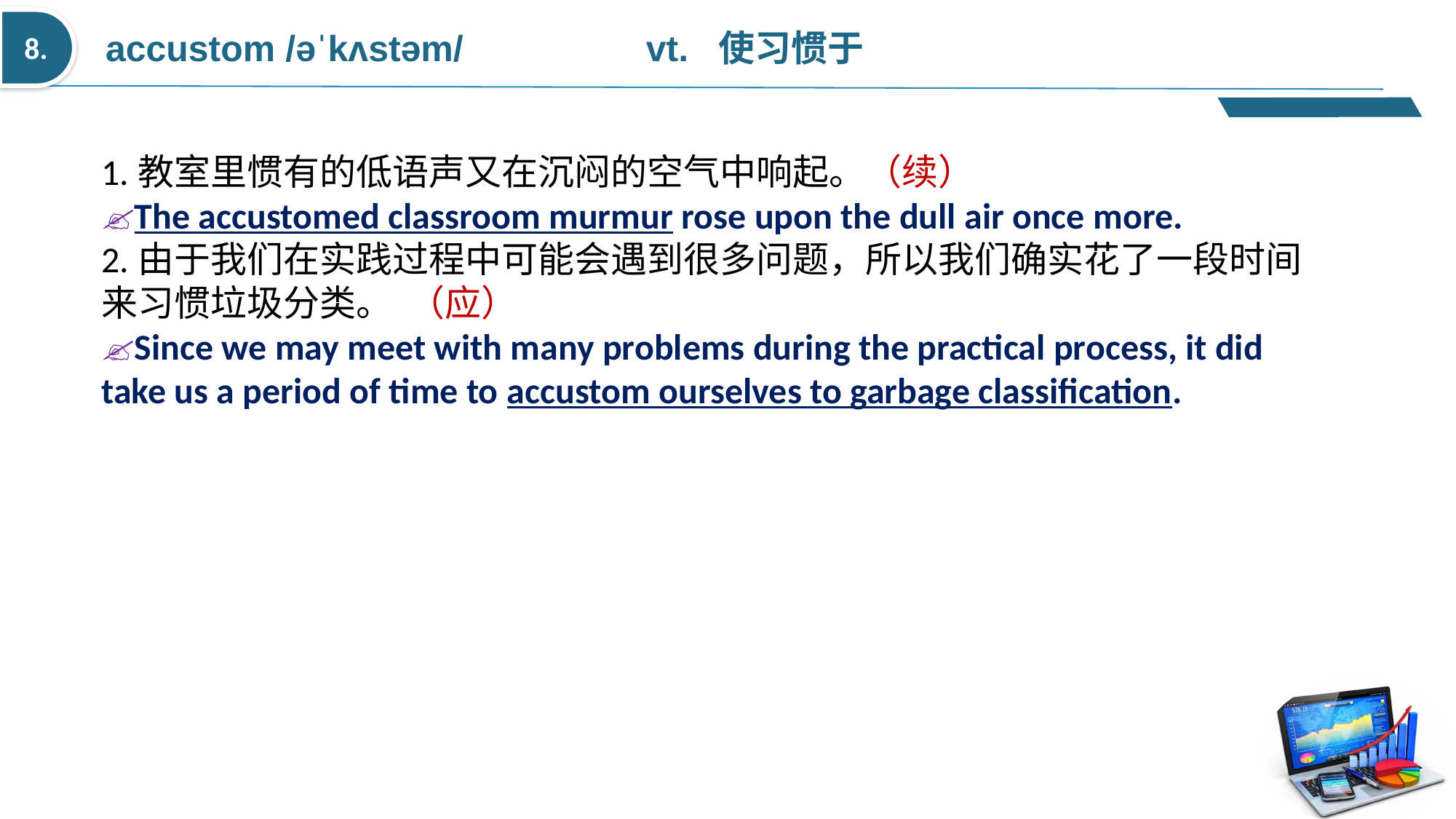

accustom /əˈkʌstəm/                  vt.  使习惯于

8.
1.教室里惯有的低语声又在沉闷的空气中响起。（续）
✍The accustomed classroom murmur rose upon the dull air once more.
2.由于我们在实践过程中可能会遇到很多问题，所以我们确实花了一段时间来习惯垃圾分类。  （应）
✍Since we may meet with many problems during the practical process, it did take us a period of time to accustom ourselves to garbage classification.